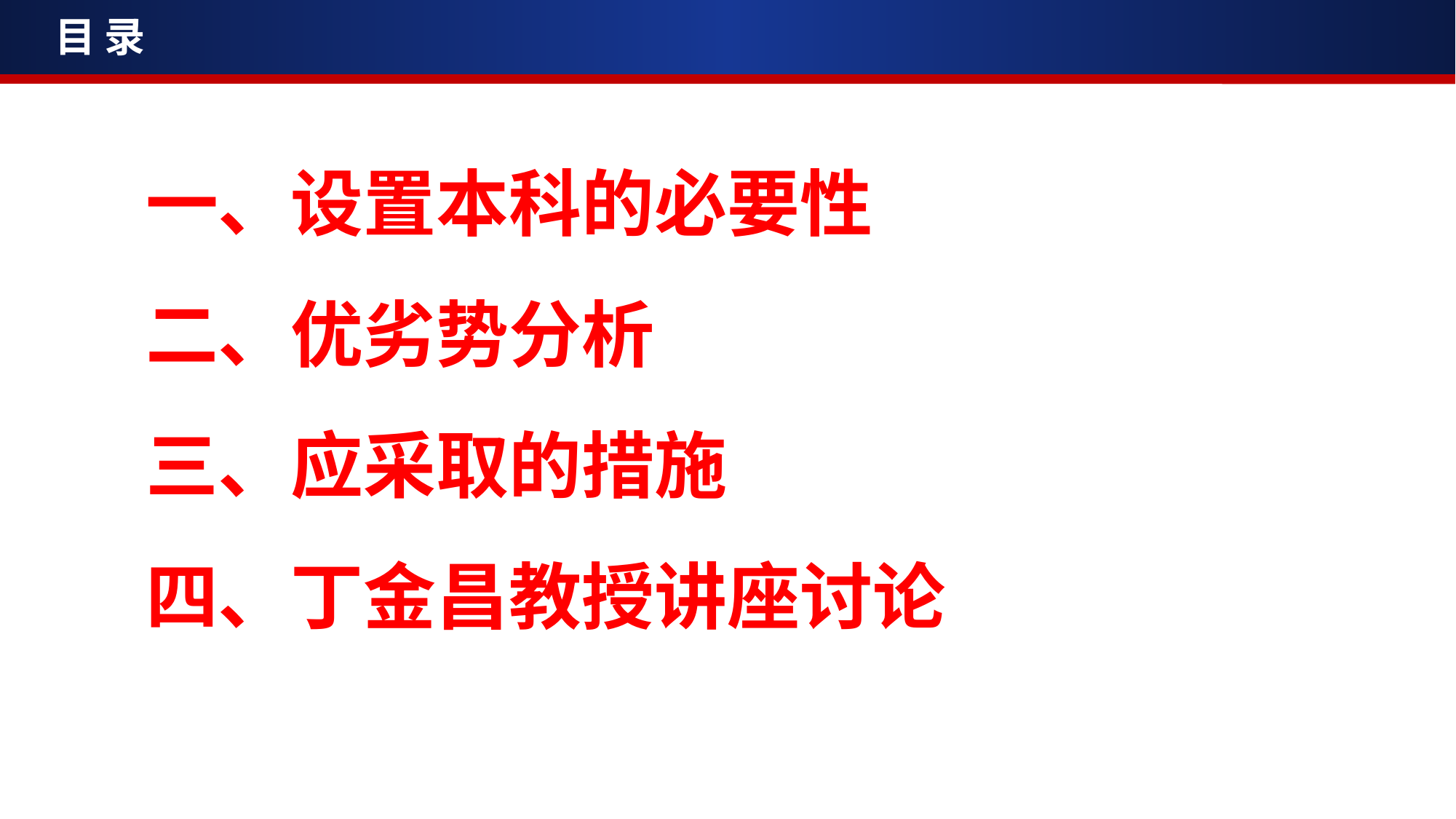

# 目录
一、设置本科的必要性
二、优劣势分析
三、应采取的措施
四、丁金昌教授讲座讨论